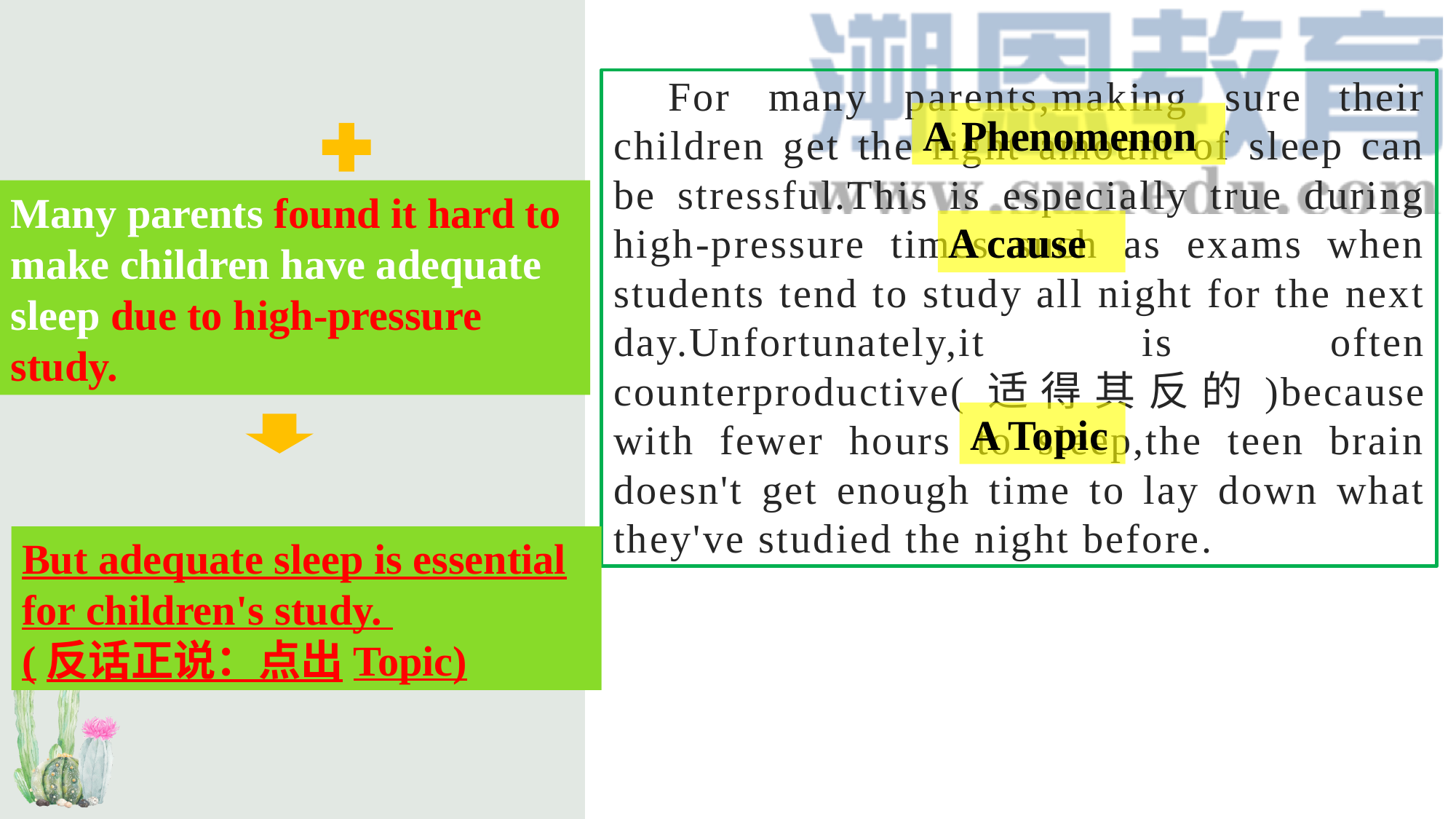

For many parents,making sure their children get the right amount of sleep can be stressful.This is especially true during high-pressure times such as exams when students tend to study all night for the next day.Unfortunately,it is often counterproductive(适得其反的)because with fewer hours to sleep,the teen brain doesn't get enough time to lay down what they've studied the night before.

A Phenomenon

Many parents found it hard to make children have adequate sleep due to high-pressure study.
A cause
A Topic

But adequate sleep is essential
for children's study.
(反话正说：点出Topic)